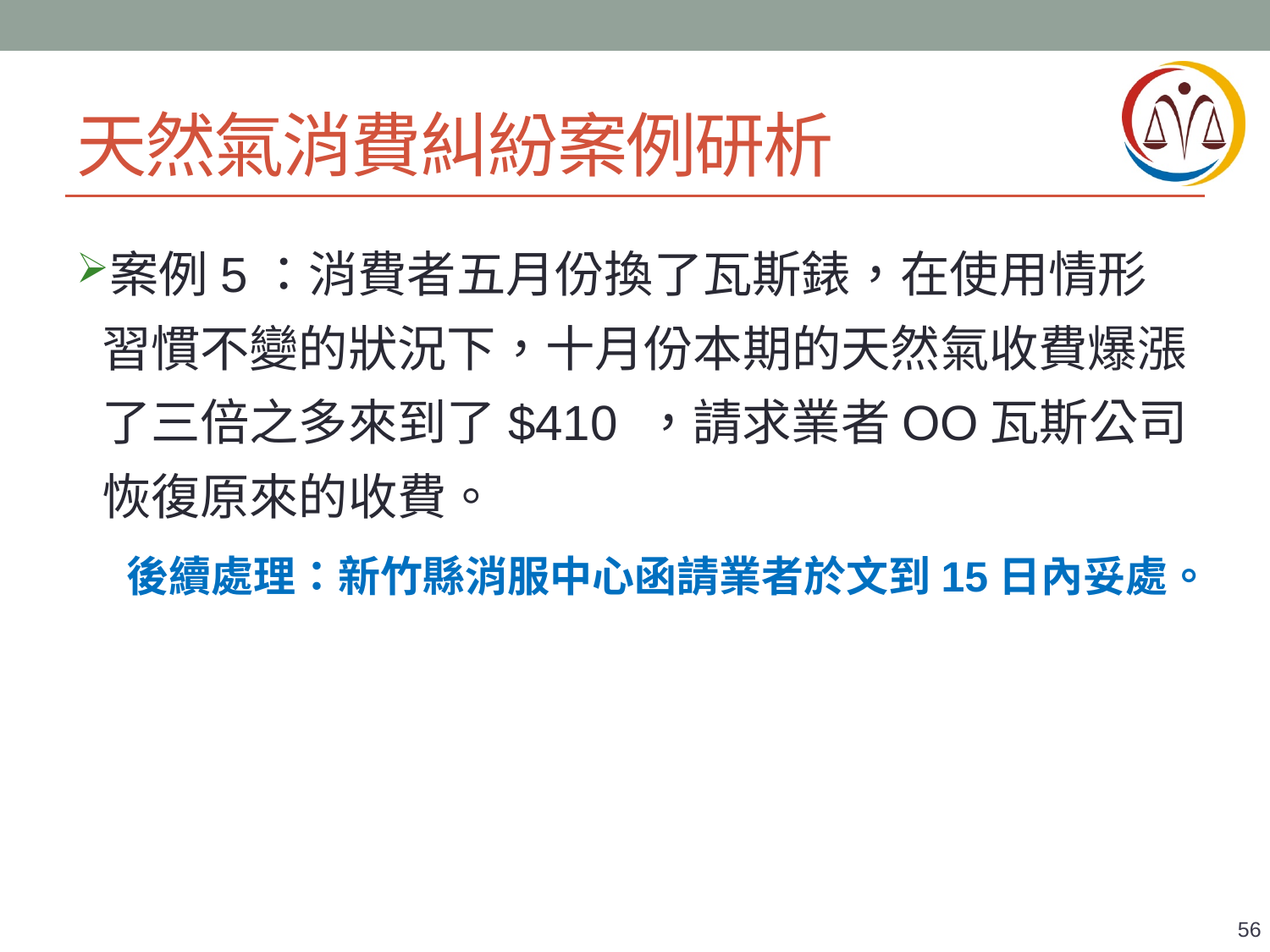

# 天然氣消費糾紛案例研析
案例5：消費者五月份換了瓦斯錶，在使用情形習慣不變的狀況下，十月份本期的天然氣收費爆漲了三倍之多來到了$410 ，請求業者OO瓦斯公司恢復原來的收費。
後續處理：新竹縣消服中心函請業者於文到15日內妥處。

56